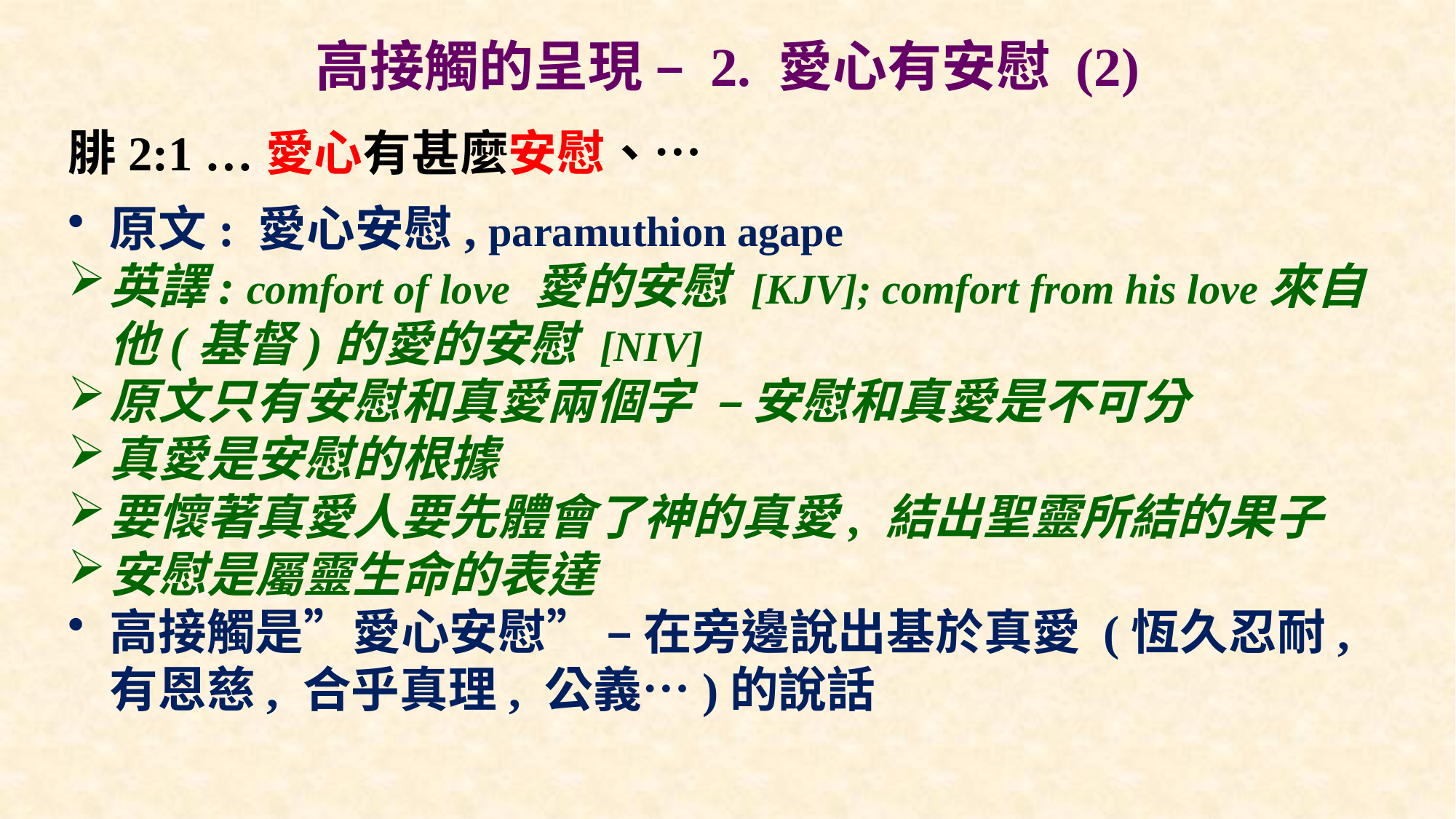

# 高接觸的呈現 – 2. 愛心有安慰 (2)
腓2:1 …愛心有甚麼安慰、…
原文: 愛心安慰, paramuthion agape
英譯: comfort of love 愛的安慰 [KJV]; comfort from his love來自他(基督)的愛的安慰 [NIV]
原文只有安慰和真愛兩個字  – 安慰和真愛是不可分
真愛是安慰的根據
要懷著真愛人要先體會了神的真愛, 結出聖靈所結的果子
安慰是屬靈生命的表達
高接觸是”愛心安慰” – 在旁邊說出基於真愛 (恆久忍耐, 有恩慈, 合乎真理, 公義…)的說話